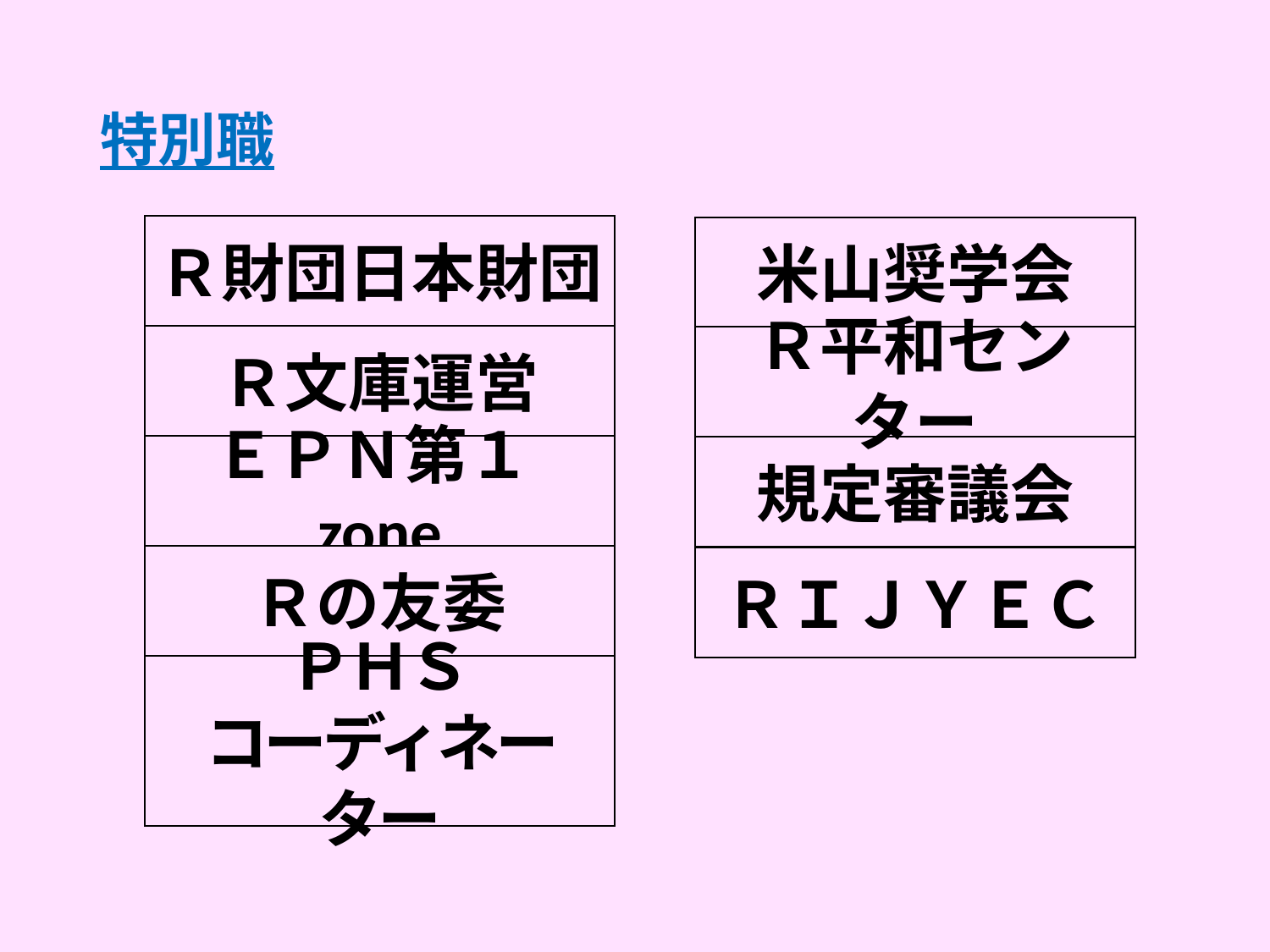

# 特別職
Ｒ財団日本財団
米山奨学会
Ｒ文庫運営
Ｒ平和センター
ＥＰＮ第１zone
規定審議会
Ｒの友委
ＲＩＪＹＥＣ
ＰＨＳ
コーディネーター